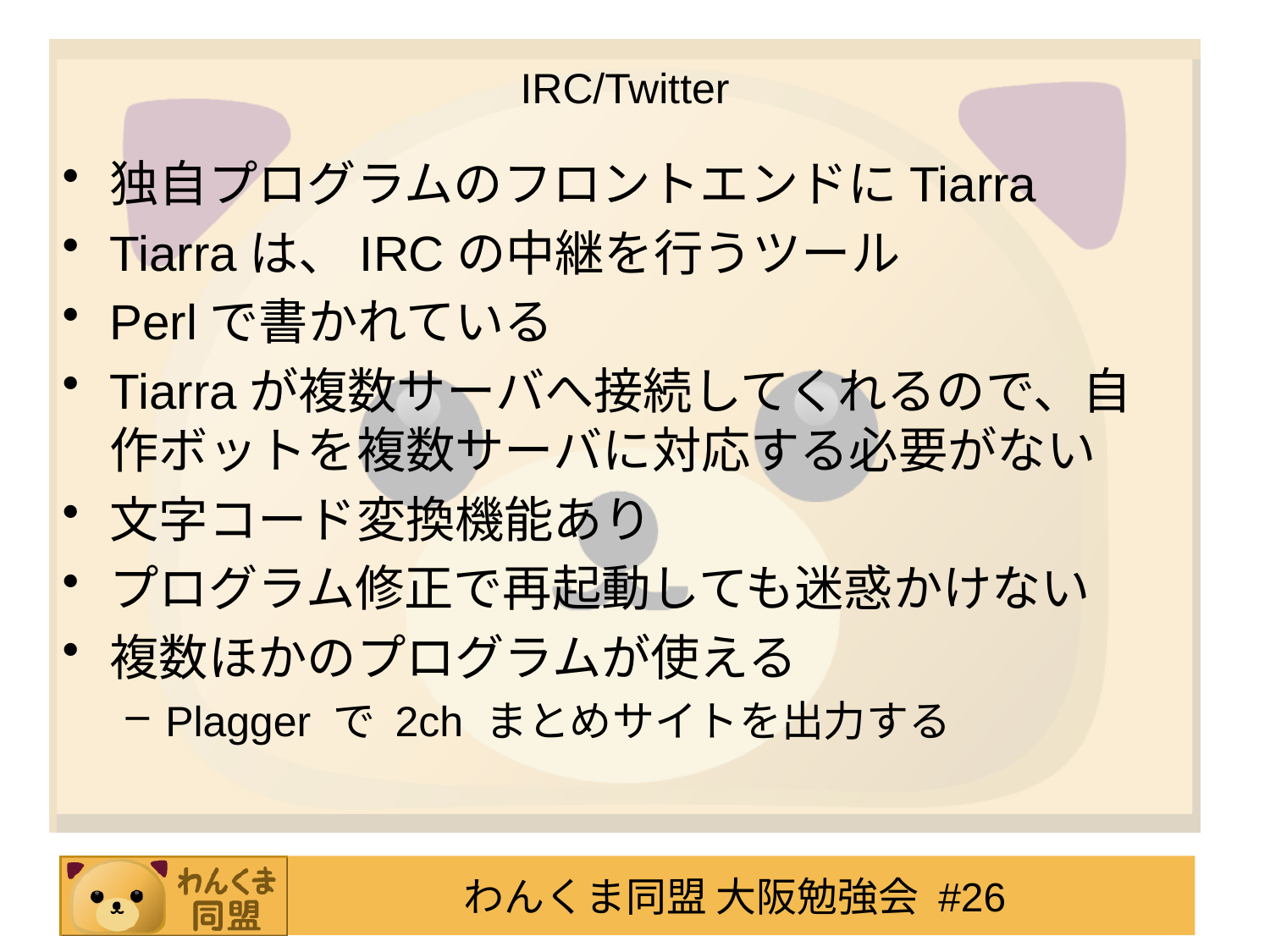

IRC/Twitter
独自プログラムのフロントエンドにTiarra
Tiarraは、IRCの中継を行うツール
Perlで書かれている
Tiarraが複数サーバへ接続してくれるので、自作ボットを複数サーバに対応する必要がない
文字コード変換機能あり
プログラム修正で再起動しても迷惑かけない
複数ほかのプログラムが使える
Plagger で 2ch まとめサイトを出力する